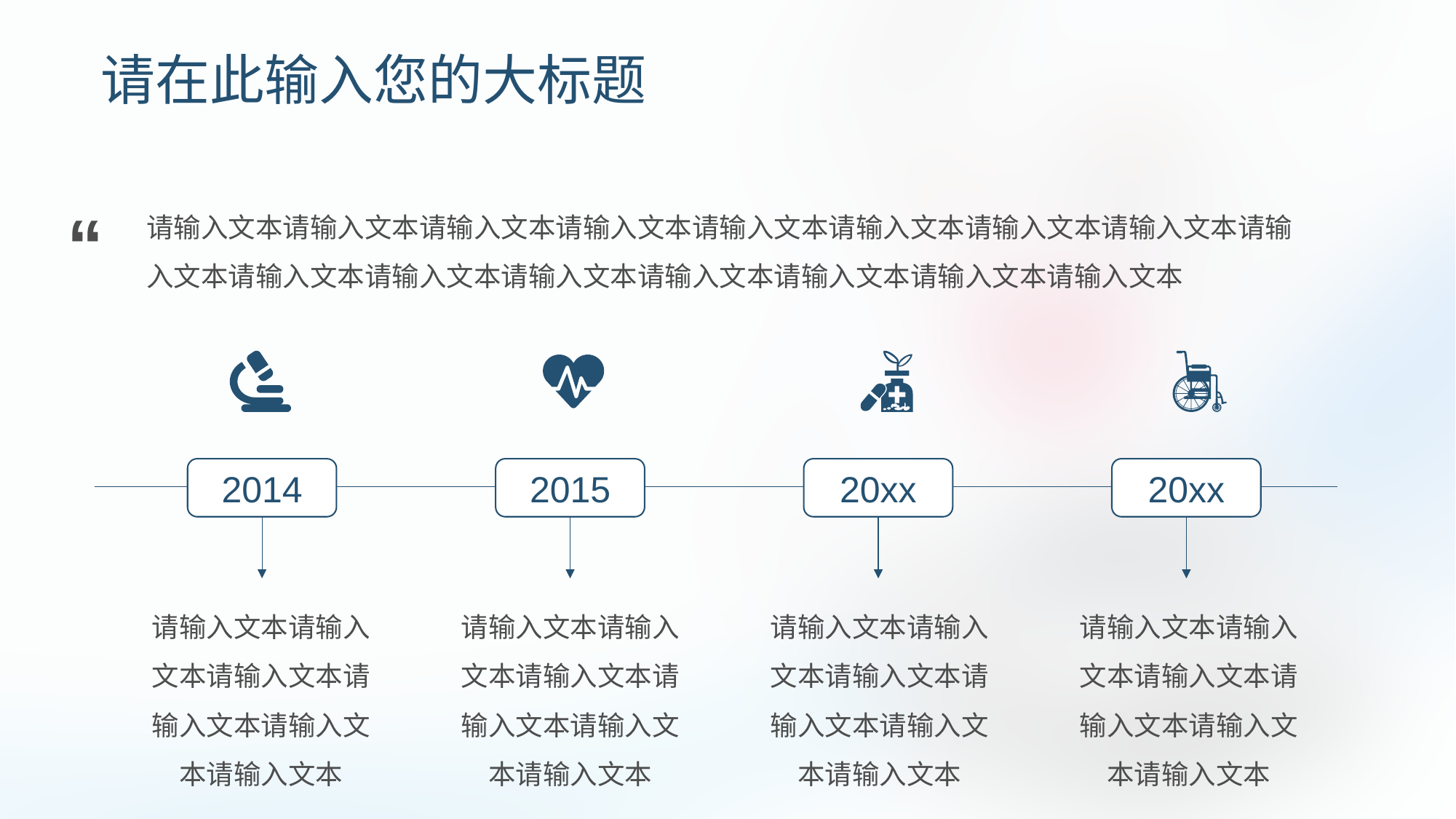

# 请在此输入您的大标题
请输入文本请输入文本请输入文本请输入文本请输入文本请输入文本请输入文本请输入文本请输入文本请输入文本请输入文本请输入文本请输入文本请输入文本请输入文本请输入文本
“

2014
2015
20xx
20xx
请输入文本请输入文本请输入文本请输入文本请输入文本请输入文本
请输入文本请输入文本请输入文本请输入文本请输入文本请输入文本
请输入文本请输入文本请输入文本请输入文本请输入文本请输入文本
请输入文本请输入文本请输入文本请输入文本请输入文本请输入文本